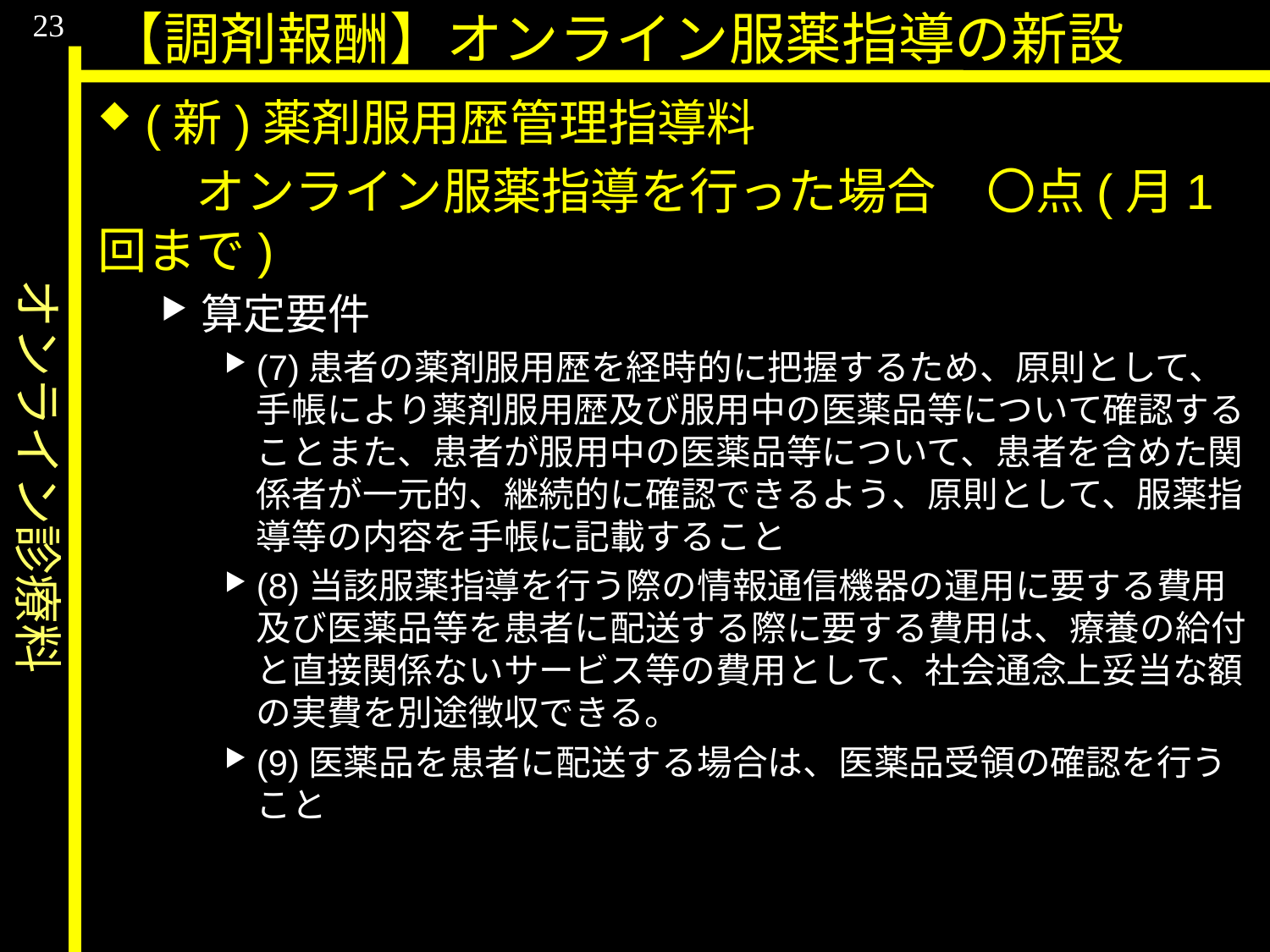

オンライン診療料
23
【調剤報酬】オンライン服薬指導の新設

(新)薬剤服用歴管理指導料
　　オンライン服薬指導を行った場合	〇点(月1回まで)
算定要件
(7)患者の薬剤服用歴を経時的に把握するため、原則として、手帳により薬剤服用歴及び服用中の医薬品等について確認することまた、患者が服用中の医薬品等について、患者を含めた関係者が一元的、継続的に確認できるよう、原則として、服薬指導等の内容を手帳に記載すること
(8)当該服薬指導を行う際の情報通信機器の運用に要する費用及び医薬品等を患者に配送する際に要する費用は、療養の給付と直接関係ないサービス等の費用として、社会通念上妥当な額の実費を別途徴収できる。
(9)医薬品を患者に配送する場合は、医薬品受領の確認を行うこと